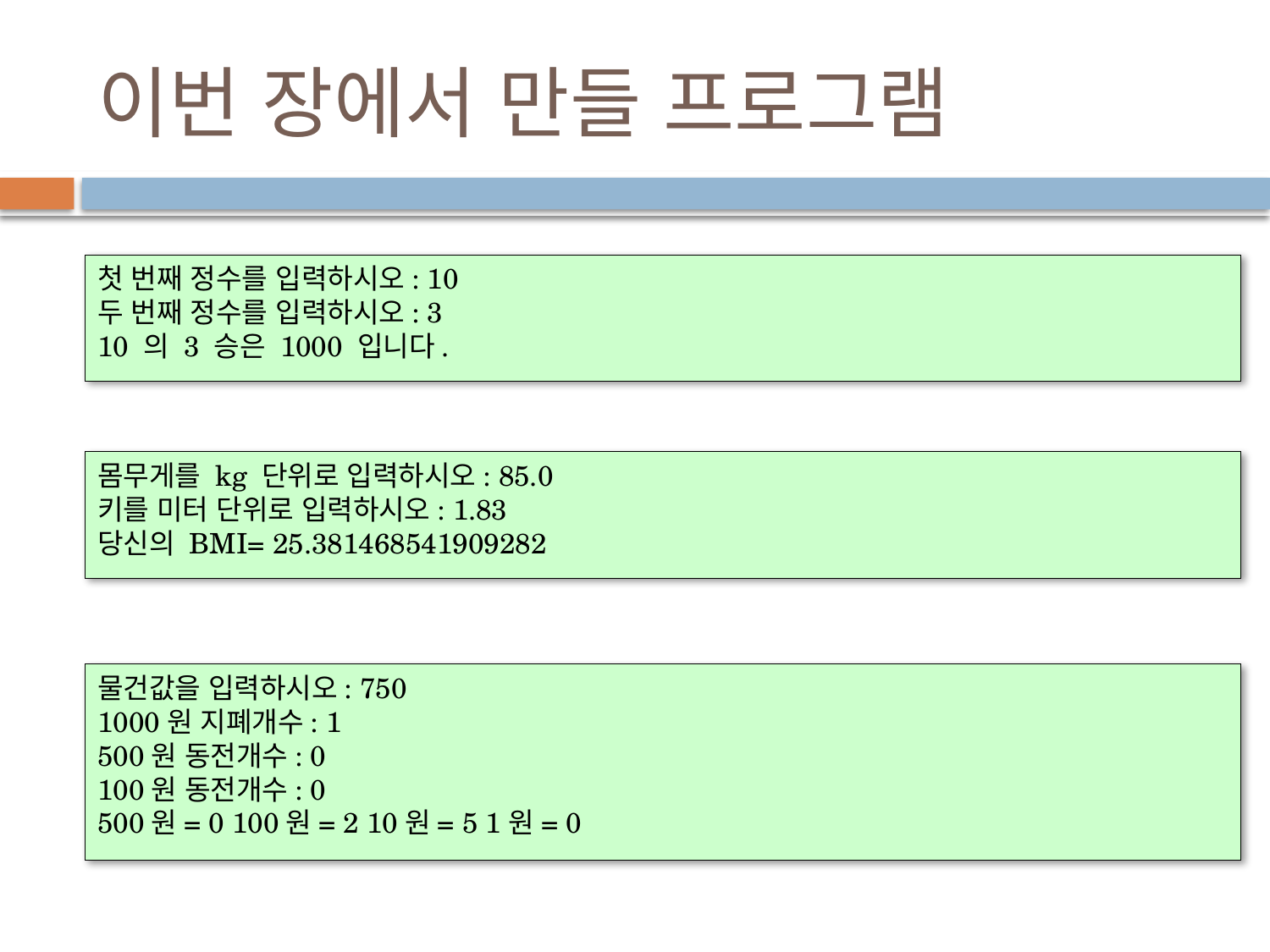

# 이번 장에서 만들 프로그램
첫 번째 정수를 입력하시오: 10
두 번째 정수를 입력하시오: 3
10 의 3 승은 1000 입니다.
몸무게를 kg 단위로 입력하시오: 85.0
키를 미터 단위로 입력하시오: 1.83
당신의 BMI= 25.381468541909282
물건값을 입력하시오: 750
1000원 지폐개수: 1
500원 동전개수: 0
100원 동전개수: 0
500원= 0 100원= 2 10원= 5 1원= 0